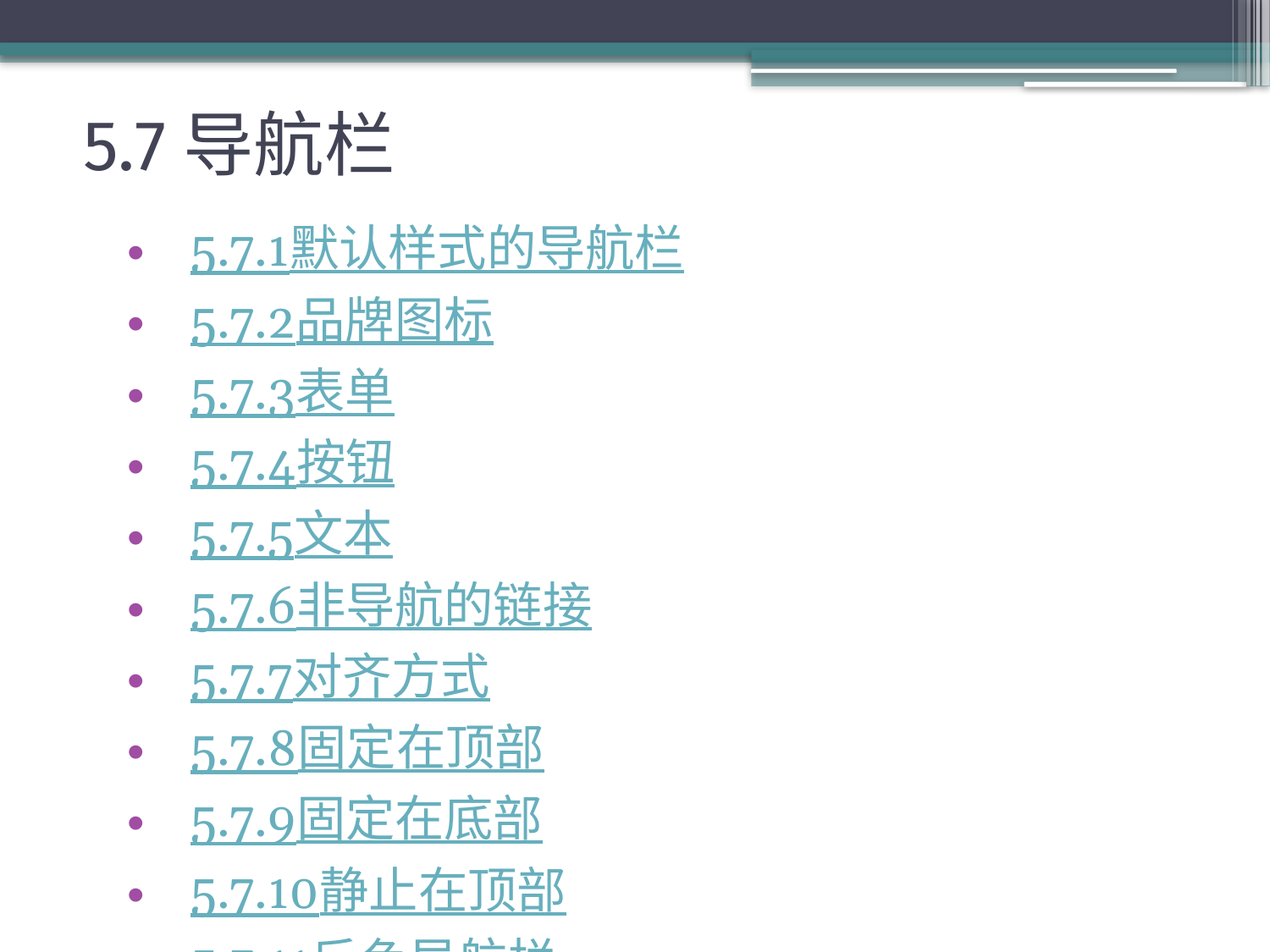

# 5.7导航栏
5.7.1默认样式的导航栏
5.7.2品牌图标
5.7.3表单
5.7.4按钮
5.7.5文本
5.7.6非导航的链接
5.7.7对齐方式
5.7.8固定在顶部
5.7.9固定在底部
5.7.10静止在顶部
5.7.11反色导航栏
5.7.12响应式导航栏